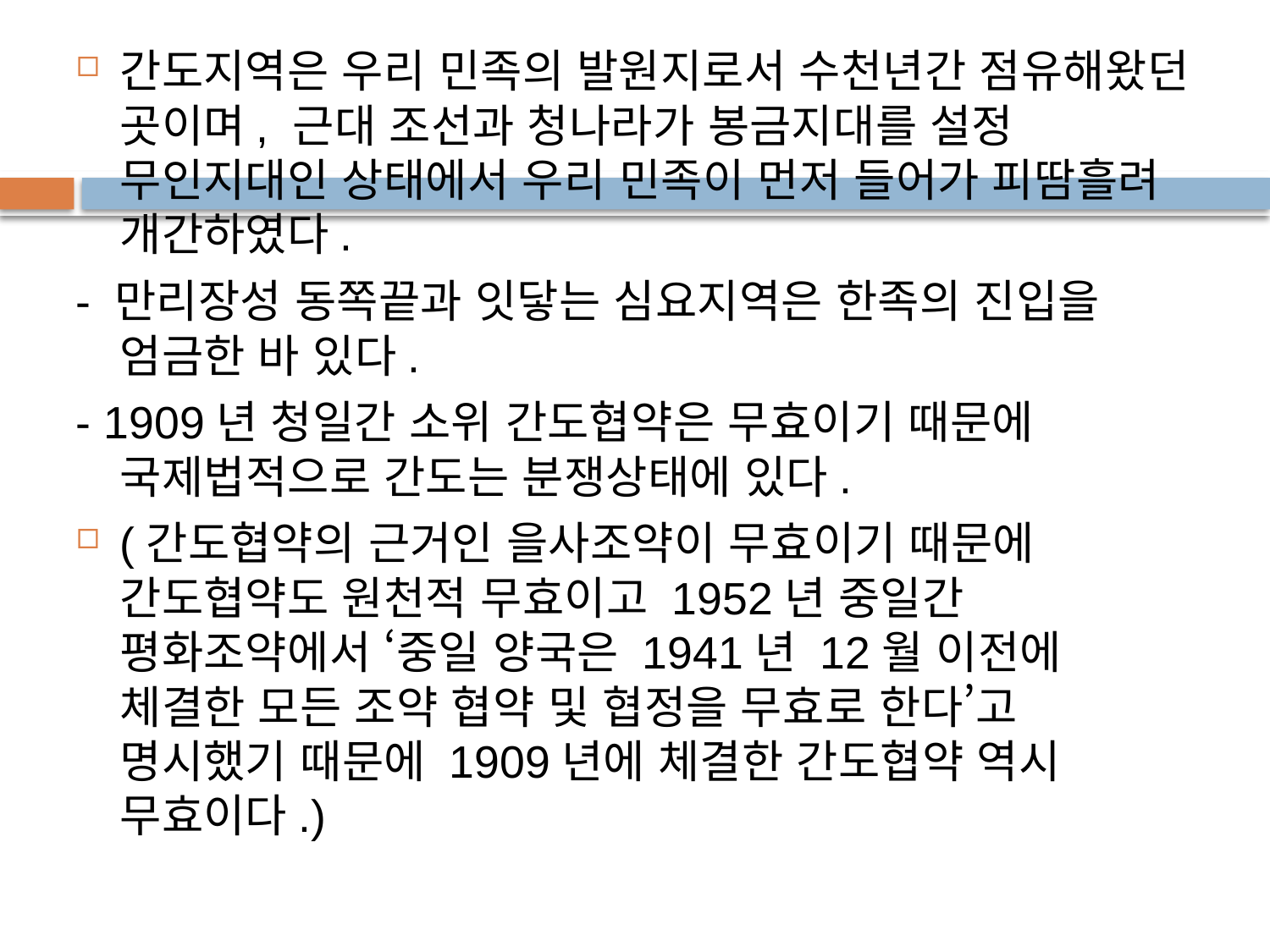

간도지역은 우리 민족의 발원지로서 수천년간 점유해왔던 곳이며, 근대 조선과 청나라가 봉금지대를 설정 무인지대인 상태에서 우리 민족이 먼저 들어가 피땀흘려 개간하였다.
- 만리장성 동쪽끝과 잇닿는 심요지역은 한족의 진입을 엄금한 바 있다.
- 1909년 청일간 소위 간도협약은 무효이기 때문에 국제법적으로 간도는 분쟁상태에 있다.
(간도협약의 근거인 을사조약이 무효이기 때문에 간도협약도 원천적 무효이고 1952년 중일간 평화조약에서 ‘중일 양국은 1941년 12월 이전에 체결한 모든 조약 협약 및 협정을 무효로 한다’고 명시했기 때문에 1909년에 체결한 간도협약 역시 무효이다.)